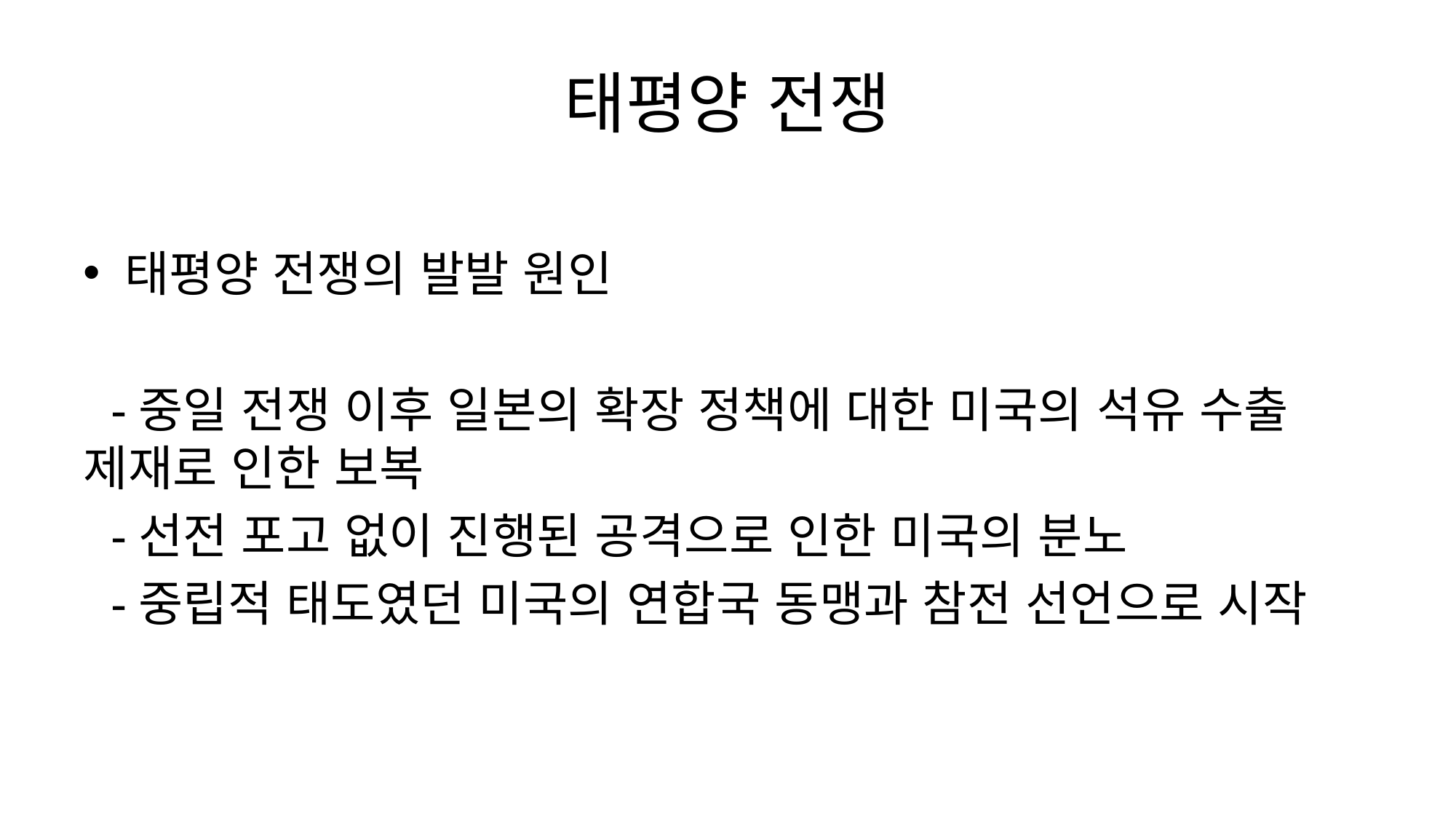

# 태평양 전쟁
태평양 전쟁의 발발 원인

  -중일 전쟁 이후 일본의 확장 정책에 대한 미국의 석유 수출 제재로 인한 보복
  -선전 포고 없이 진행된 공격으로 인한 미국의 분노
  -중립적 태도였던 미국의 연합국 동맹과 참전 선언으로 시작